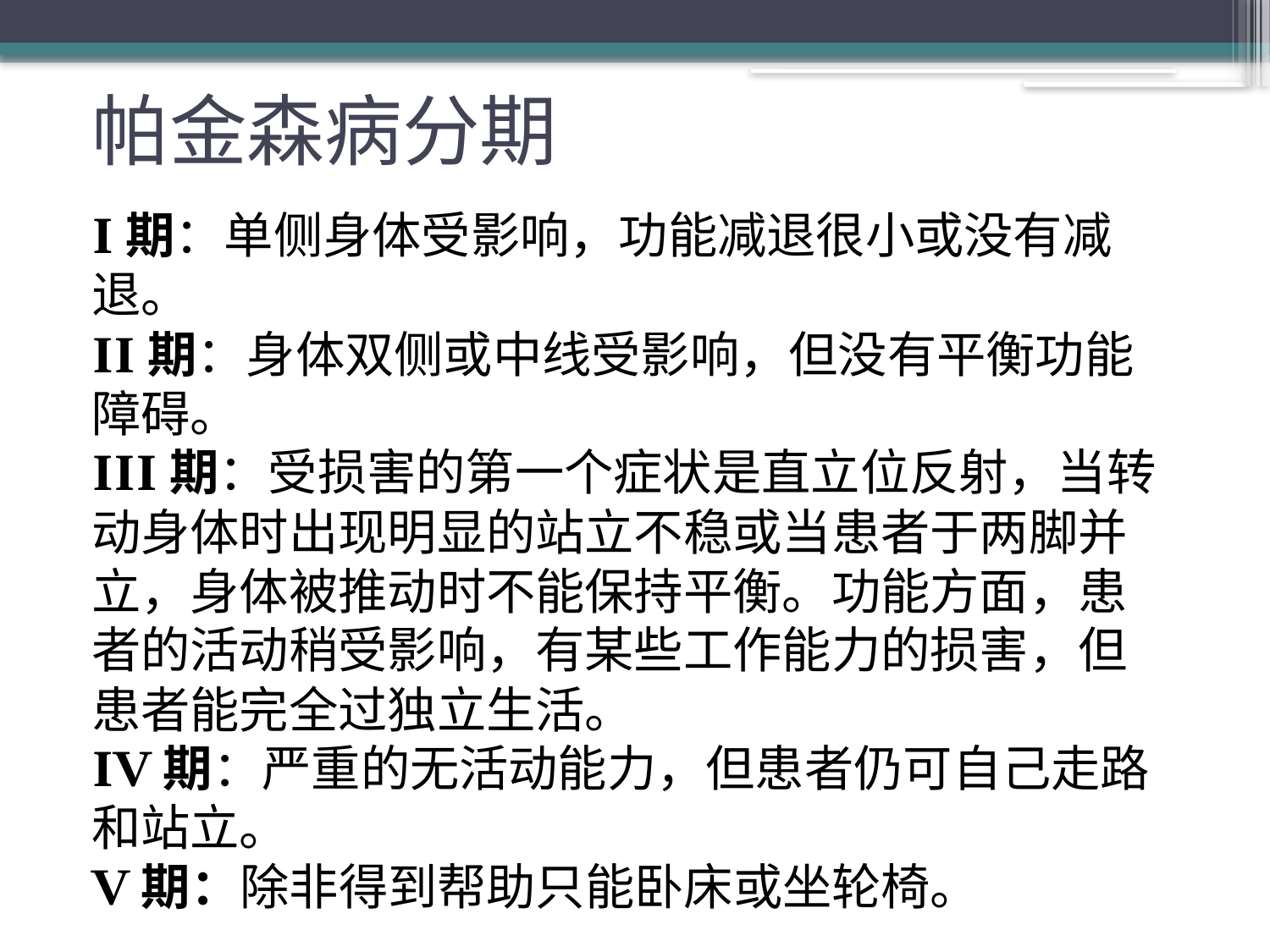

# 帕金森病分期
I期：单侧身体受影响，功能减退很小或没有减退。
II期：身体双侧或中线受影响，但没有平衡功能障碍。
III期：受损害的第一个症状是直立位反射，当转动身体时出现明显的站立不稳或当患者于两脚并立，身体被推动时不能保持平衡。功能方面，患者的活动稍受影响，有某些工作能力的损害，但患者能完全过独立生活。
IV期：严重的无活动能力，但患者仍可自己走路和站立。
V期：除非得到帮助只能卧床或坐轮椅。